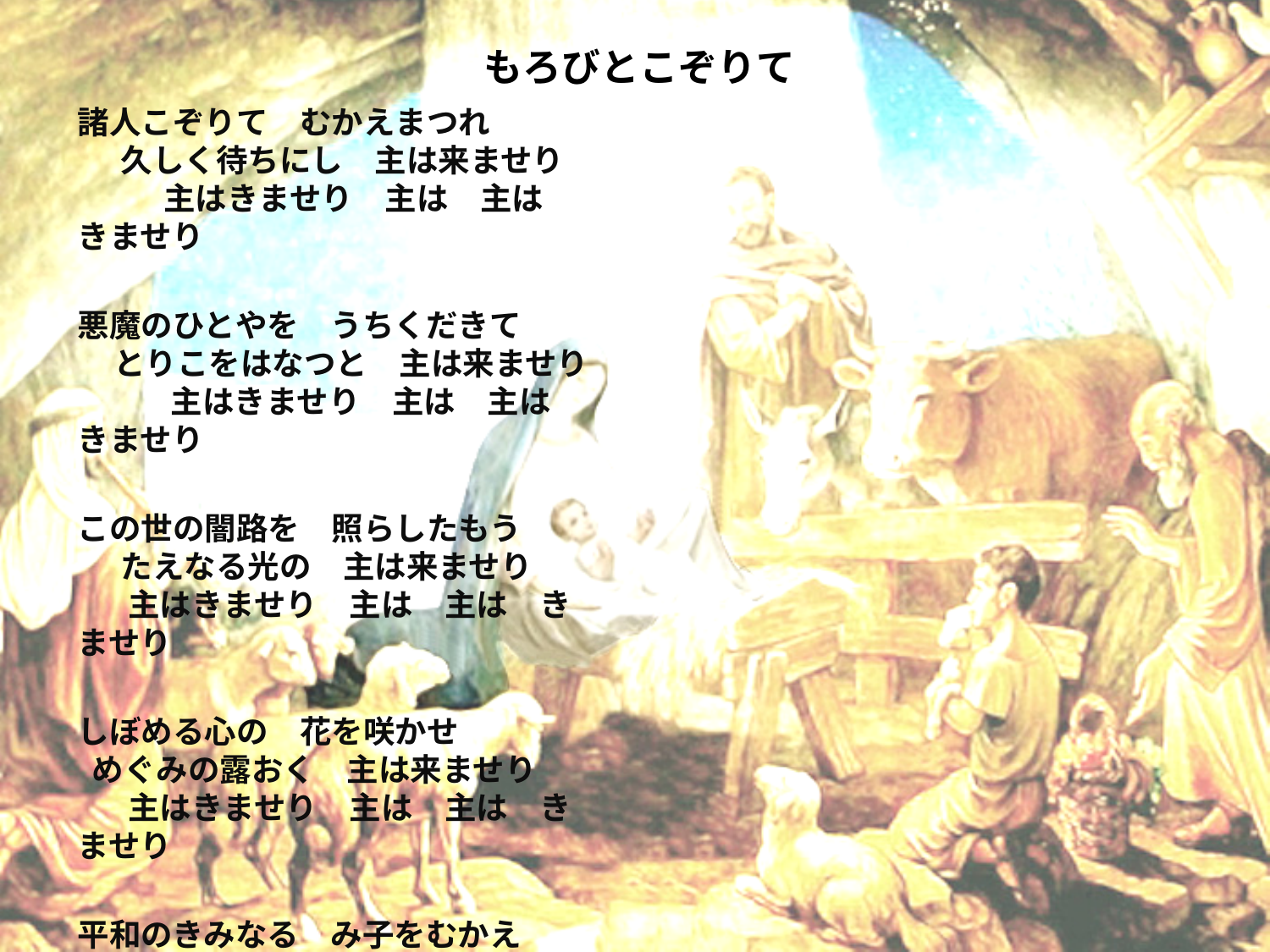

# もろびとこぞりて
諸人こぞりて　むかえまつれ                      久しく待ちにし　主は来ませり                  主はきませり　主は　主は　きませり

悪魔のひとやを　うちくだきて                 とりこをはなつと　主は来ませり               主はきませり　主は　主は　きませり

この世の闇路を　照らしたもう                  たえなる光の　主は来ませり                 主はきませり　主は　主は　きませり

しぼめる心の　花を咲かせ                      めぐみの露おく　主は来ませり                 主はきませり　主は　主は　きませり

平和のきみなる　み子をむかえ                 すくいの主とぞ　ほめたたえよ             ほめたたえよ　ほめ、ほめたたえよ アーメン